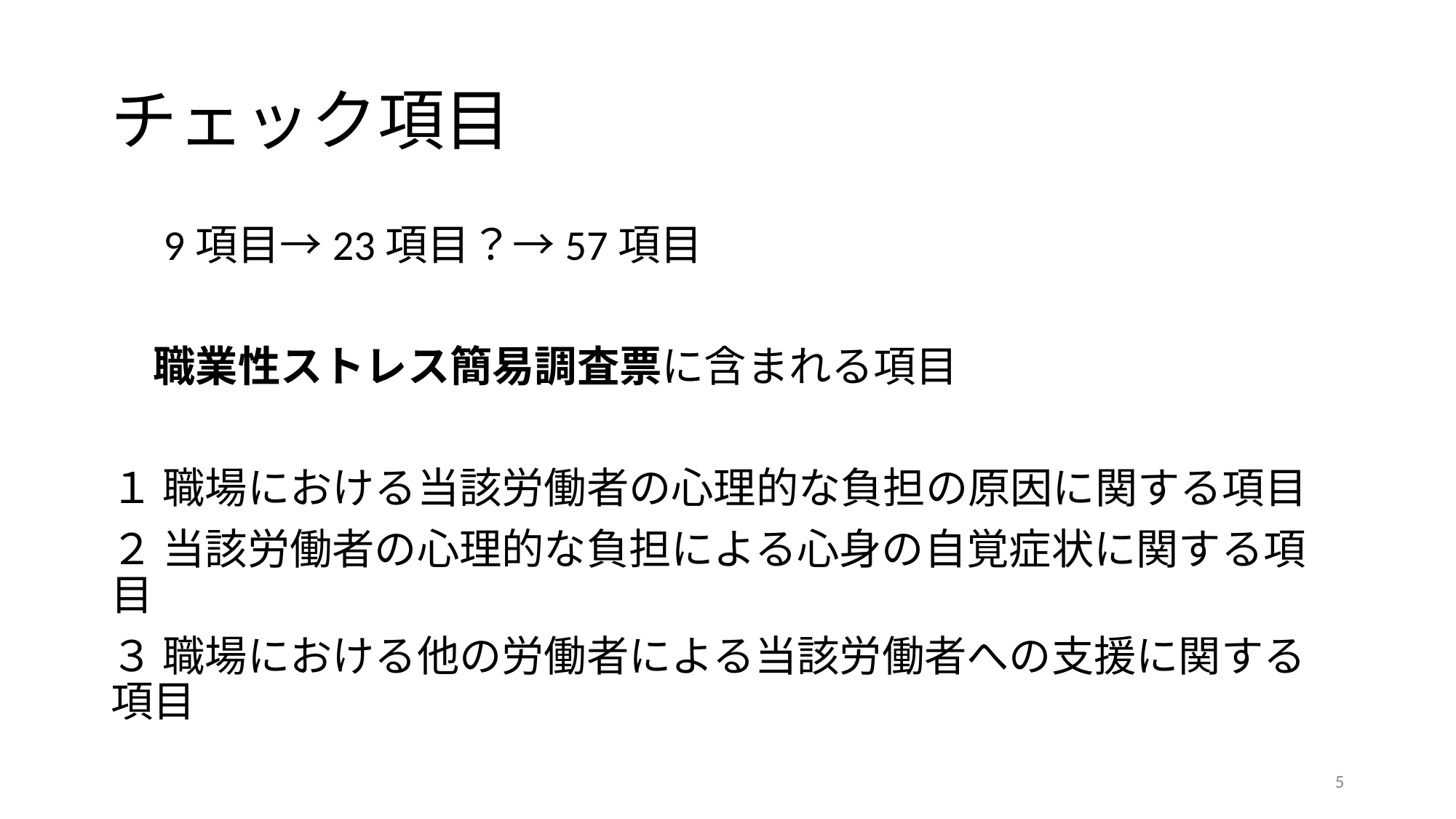

# チェック項目
　9項目→23項目？→57項目

　職業性ストレス簡易調査票に含まれる項目

１ 職場における当該労働者の心理的な負担の原因に関する項目
２ 当該労働者の心理的な負担による心身の自覚症状に関する項目
３ 職場における他の労働者による当該労働者への支援に関する項目
5